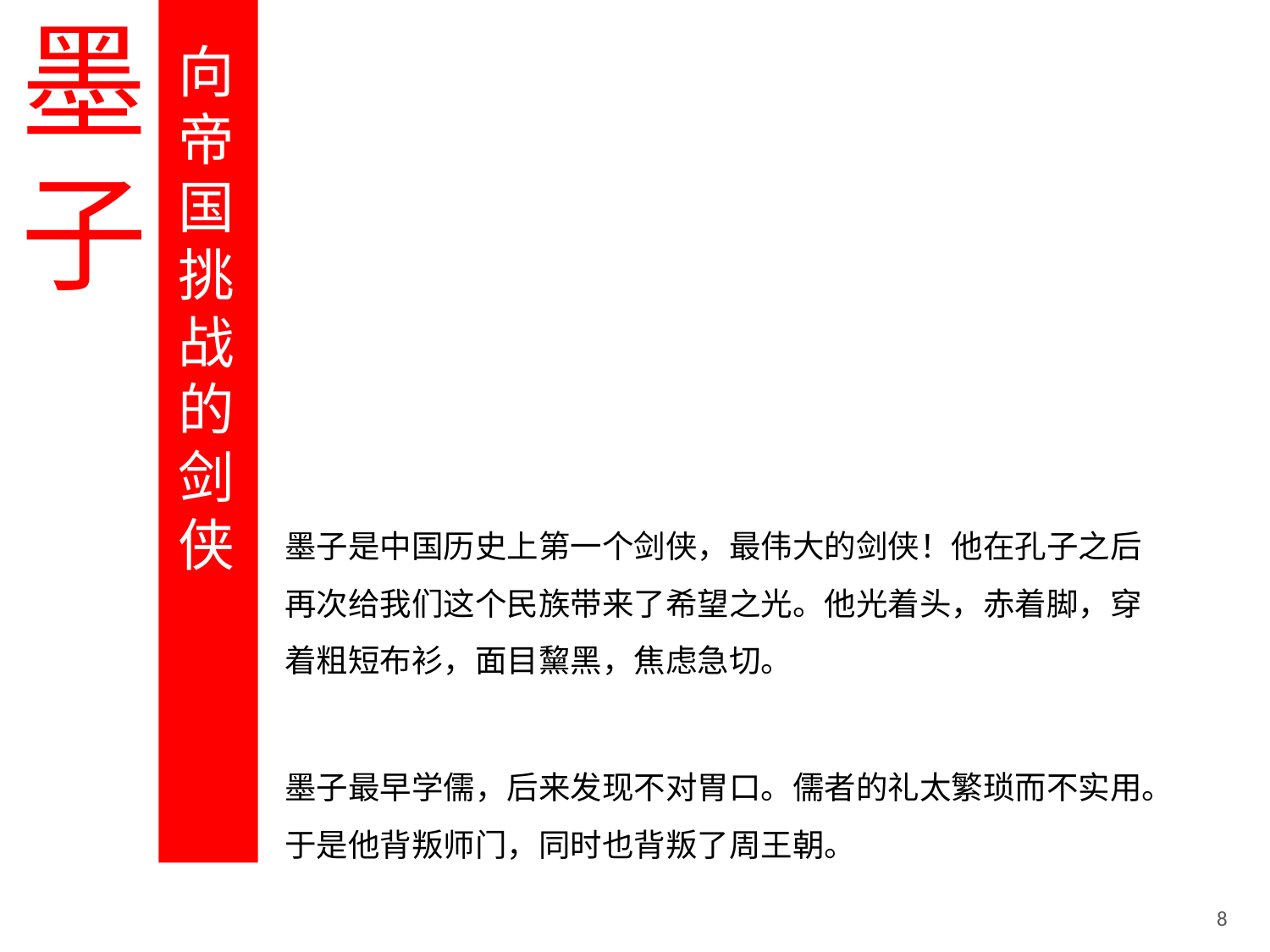

墨子
向帝国挑战的剑侠
墨子是中国历史上第一个剑侠，最伟大的剑侠！他在孔子之后再次给我们这个民族带来了希望之光。他光着头，赤着脚，穿着粗短布衫，面目黧黑，焦虑急切。

墨子最早学儒，后来发现不对胃口。儒者的礼太繁琐而不实用。于是他背叛师门，同时也背叛了周王朝。
8